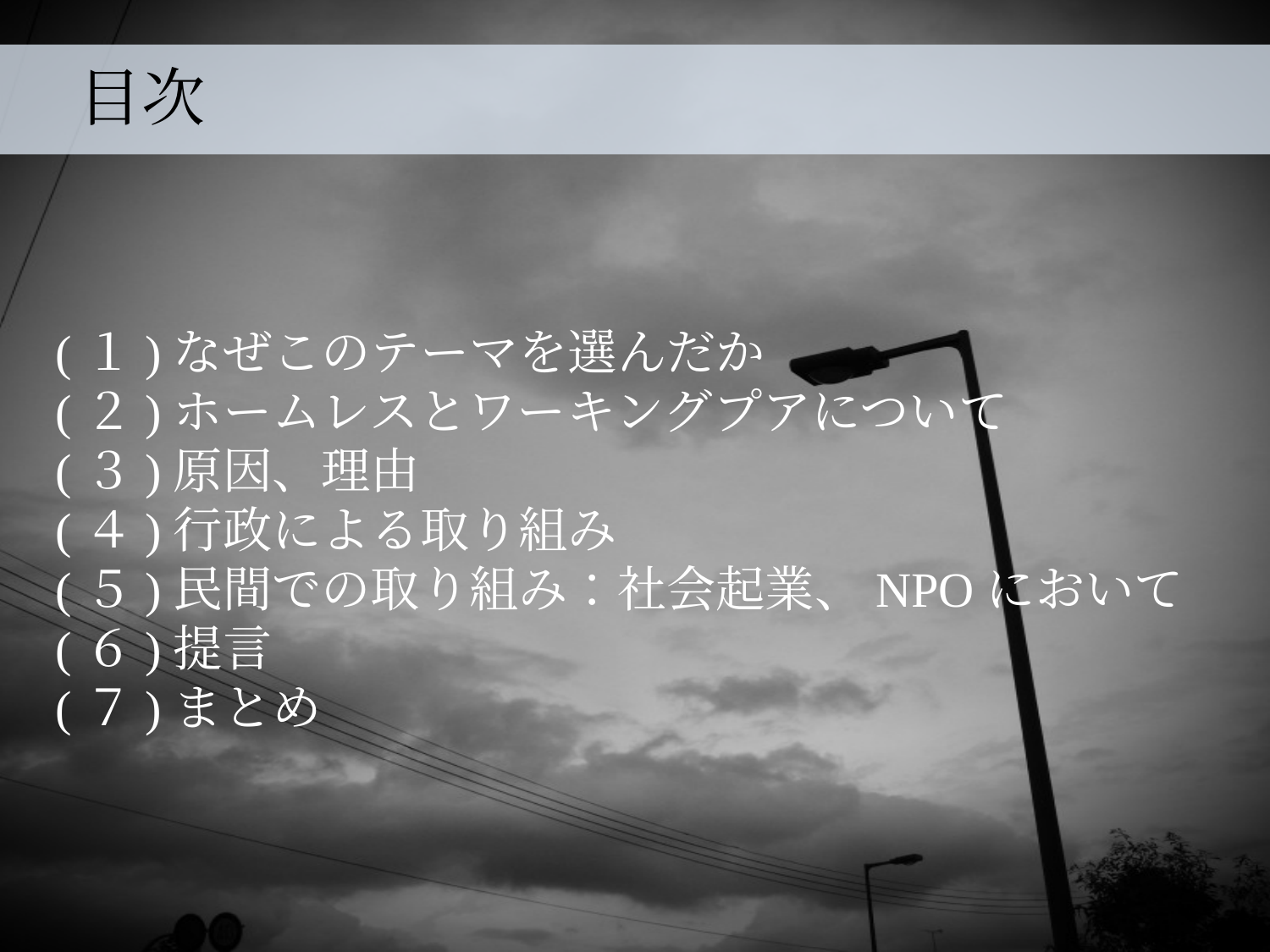

目次
(１)なぜこのテーマを選んだか
(２)ホームレスとワーキングプアについて
(３)原因、理由
(４)行政による取り組み
(５)民間での取り組み：社会起業、NPOにおいて
(６)提言
(７)まとめ